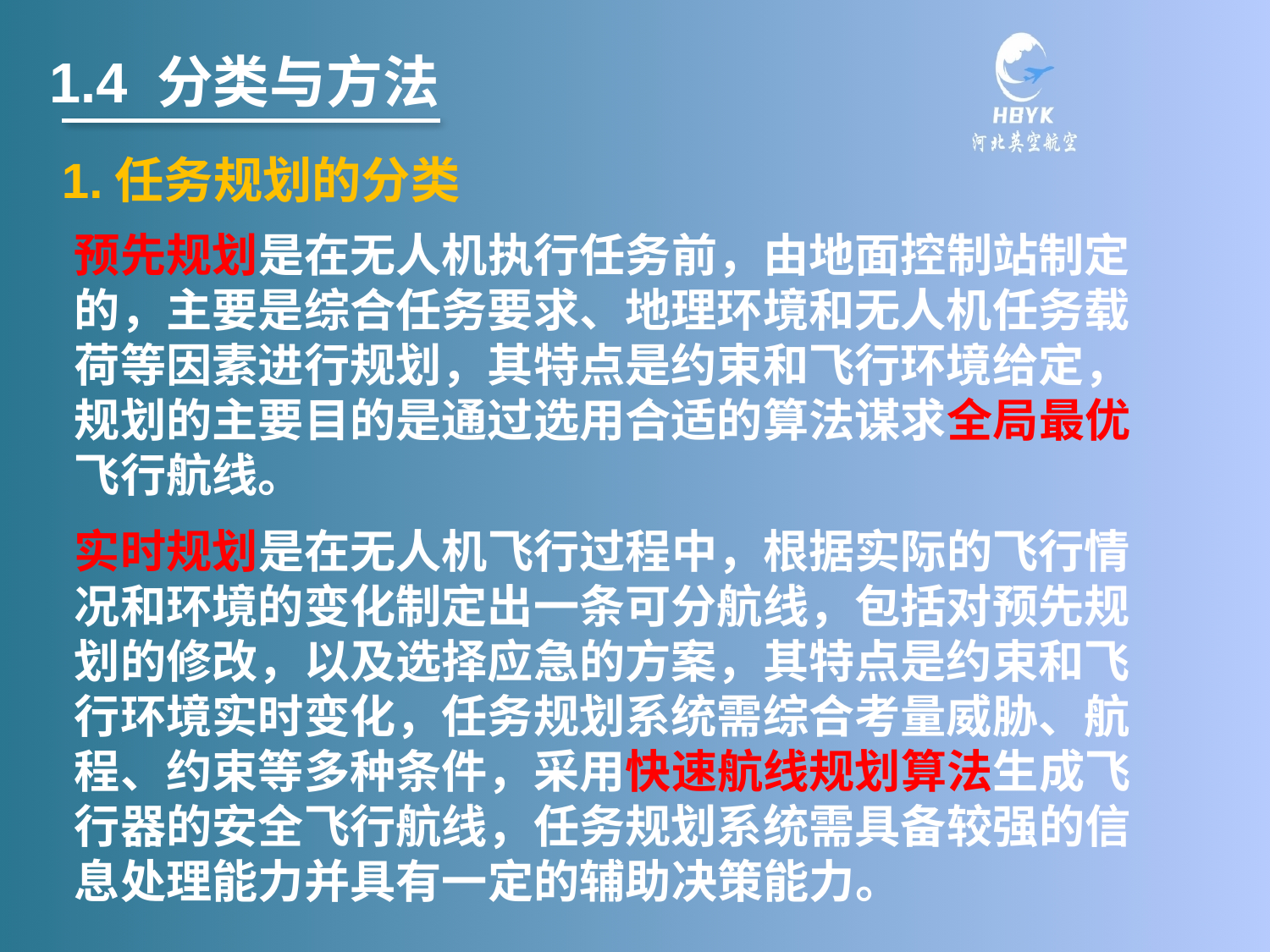

1.4 分类与方法

1.任务规划的分类
预先规划是在无人机执行任务前，由地面控制站制定的，主要是综合任务要求、地理环境和无人机任务载荷等因素进行规划，其特点是约束和飞行环境给定，规划的主要目的是通过选用合适的算法谋求全局最优飞行航线。
实时规划是在无人机飞行过程中，根据实际的飞行情况和环境的变化制定出一条可分航线，包括对预先规划的修改，以及选择应急的方案，其特点是约束和飞行环境实时变化，任务规划系统需综合考量威胁、航程、约束等多种条件，采用快速航线规划算法生成飞行器的安全飞行航线，任务规划系统需具备较强的信息处理能力并具有一定的辅助决策能力。